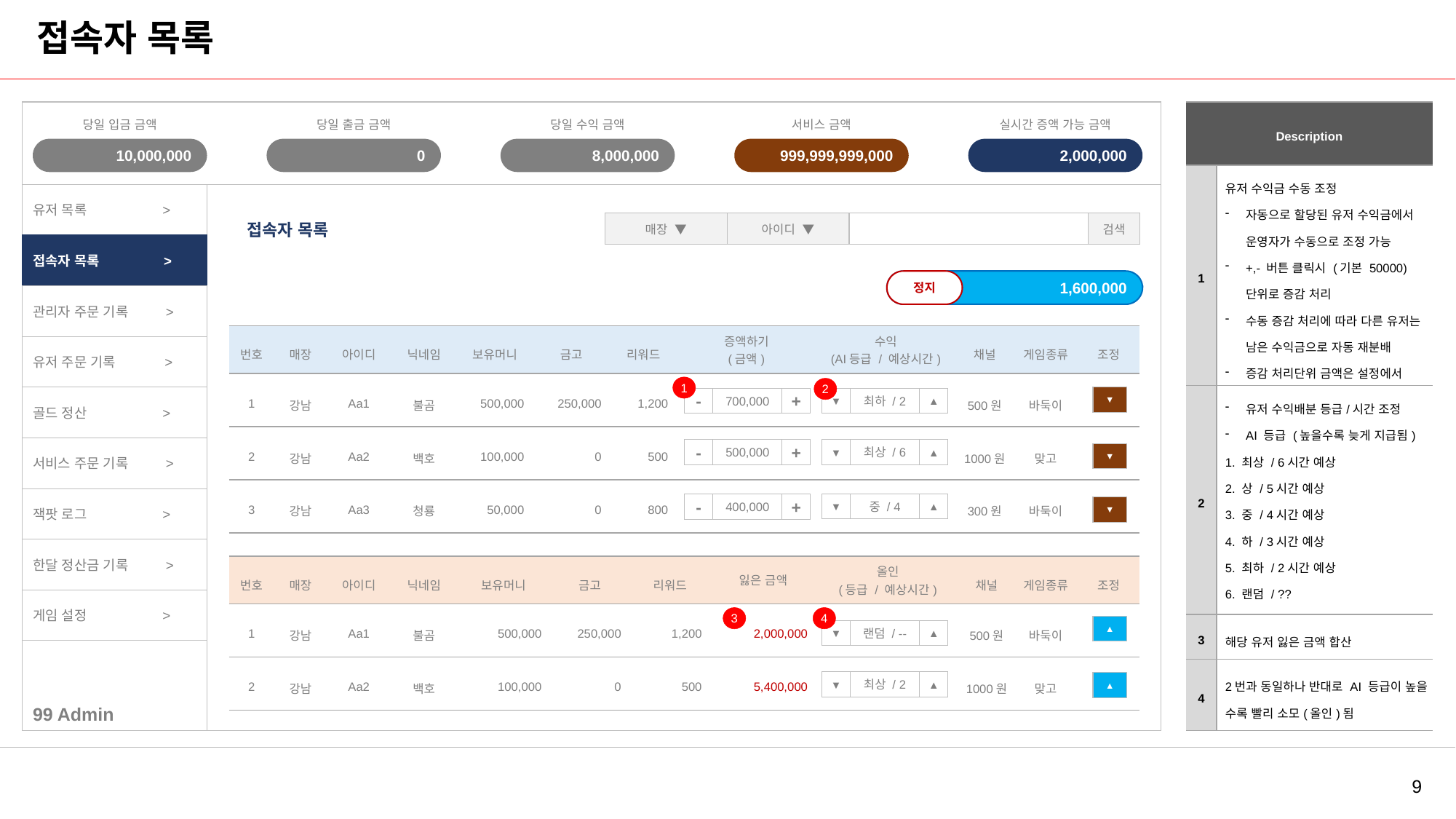

# 접속자 목록
| Description |  |
| --- | --- |
| 1 | 유저 수익금 수동 조정 자동으로 할당된 유저 수익금에서 운영자가 수동으로 조정 가능 +,- 버튼 클릭시 (기본 50000) 단위로 증감 처리 수동 증감 처리에 따라 다른 유저는 남은 수익금으로 자동 재분배 증감 처리단위 금액은 설정에서 조정 가능 |
| 2 | 유저 수익배분 등급/시간 조정 AI 등급 (높을수록 늦게 지급됨) 1. 최상 / 6시간 예상 2. 상 / 5시간 예상 3. 중 / 4시간 예상 4. 하 / 3시간 예상 5. 최하 / 2시간 예상 6. 랜덤 / ?? (랜덤의 경우 AI 등급이 무작위로 변동 적용됨) |
| 3 | 해당 유저 잃은 금액 합산 |
| 4 | 2번과 동일하나 반대로 AI 등급이 높을 수록 빨리 소모(올인)됨 |

당일 입금 금액
당일 출금 금액
당일 수익 금액
서비스 금액
실시간 증액 가능 금액
10,000,000
0
8,000,000
999,999,999,000
2,000,000

유저 목록                   >
매장  ▼
아이디  ▼

검색
접속자 목록
접속자 목록                >
1,600,000
정지
관리자 주문 기록         >
| 번호 | 매장 | 아이디 | 닉네임 | 보유머니 | 금고 | 리워드 | 증액하기 (금액) | 수익 (AI등급 / 예상시간) | 채널 | 게임종류 | 조정 |
| --- | --- | --- | --- | --- | --- | --- | --- | --- | --- | --- | --- |
| 1 | 강남 | Aa1 | 불곰 | 500,000 | 250,000 | 1,200 |  |  | 500원 | 바둑이 |  |
| 2 | 강남 | Aa2 | 백호 | 100,000 | 0 | 500 |  |  | 1000원 | 맞고 |  |
| 3 | 강남 | Aa3 | 청룡 | 50,000 | 0 | 800 |  |  | 300원 | 바둑이 |  |
유저 주문 기록            >
1
2
▼
골드 정산                   >
-
700,000
+
▼
최하 / 2
▲
서비스 주문 기록         >
-
500,000
+
▼
최상 / 6
▲
▼
잭팟 로그                   >
▼
중 / 4
▲
-
400,000
+
▼
한달 정산금 기록         >
| 번호 | 매장 | 아이디 | 닉네임 | 보유머니 | 금고 | 리워드 | 잃은 금액 | 올인 (등급 / 예상시간) | 채널 | 게임종류 | 조정 |
| --- | --- | --- | --- | --- | --- | --- | --- | --- | --- | --- | --- |
| 1 | 강남 | Aa1 | 불곰 | 500,000 | 250,000 | 1,200 | 2,000,000 |  | 500원 | 바둑이 |  |
| 2 | 강남 | Aa2 | 백호 | 100,000 | 0 | 500 | 5,400,000 |  | 1000원 | 맞고 |  |
게임 설정                   >
3
4
▲
▼
랜덤 / --
▲
▼
최상 / 2
▲
▲
99 Admin
9